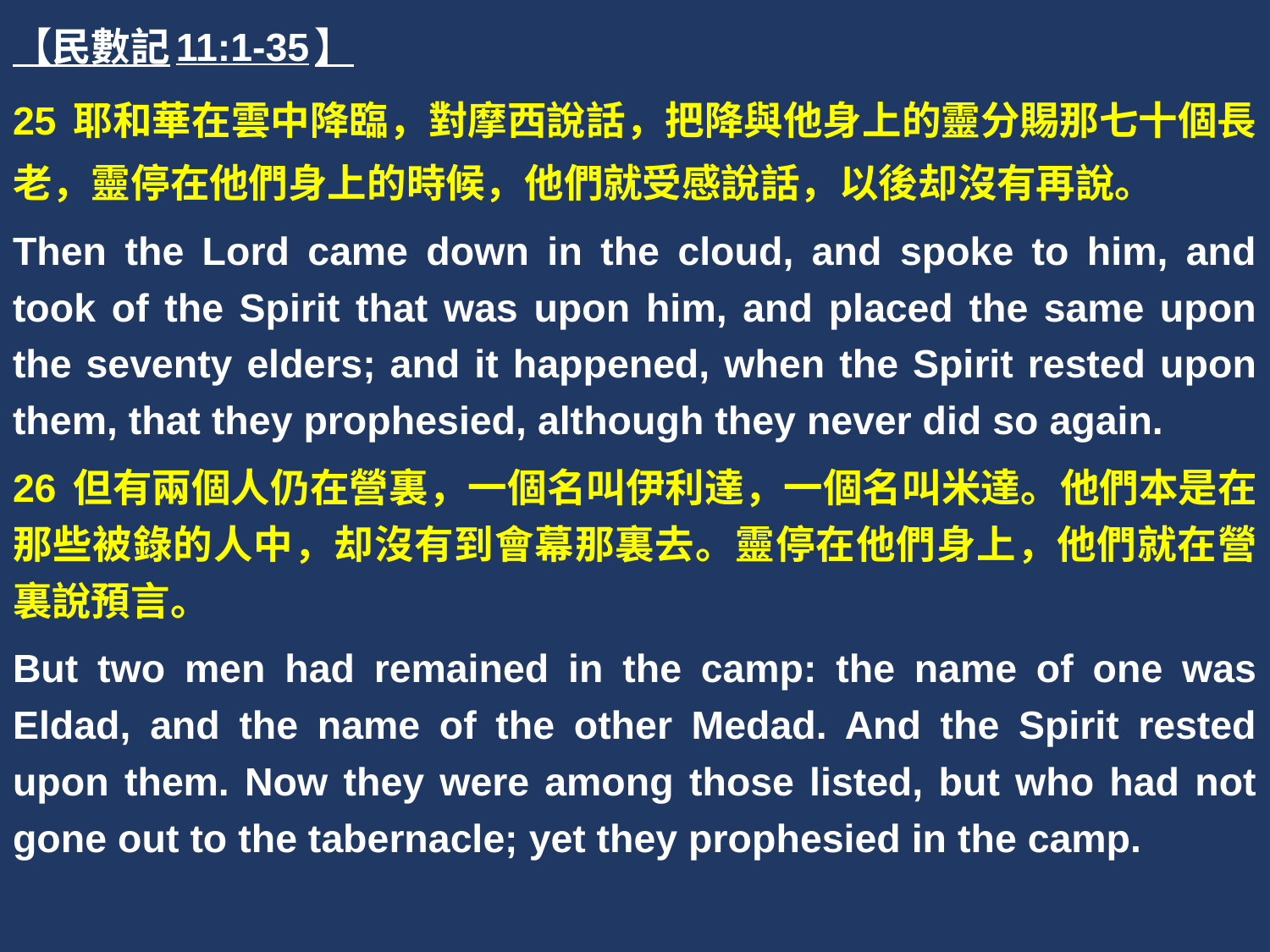

【民數記11:1-35】
25 耶和華在雲中降臨，對摩西說話，把降與他身上的靈分賜那七十個長老，靈停在他們身上的時候，他們就受感說話，以後却沒有再說。
Then the Lord came down in the cloud, and spoke to him, and took of the Spirit that was upon him, and placed the same upon the seventy elders; and it happened, when the Spirit rested upon them, that they prophesied, although they never did so again.
26 但有兩個人仍在營裏，一個名叫伊利達，一個名叫米達。他們本是在那些被錄的人中，却沒有到會幕那裏去。靈停在他們身上，他們就在營裏說預言。
But two men had remained in the camp: the name of one was Eldad, and the name of the other Medad. And the Spirit rested upon them. Now they were among those listed, but who had not gone out to the tabernacle; yet they prophesied in the camp.